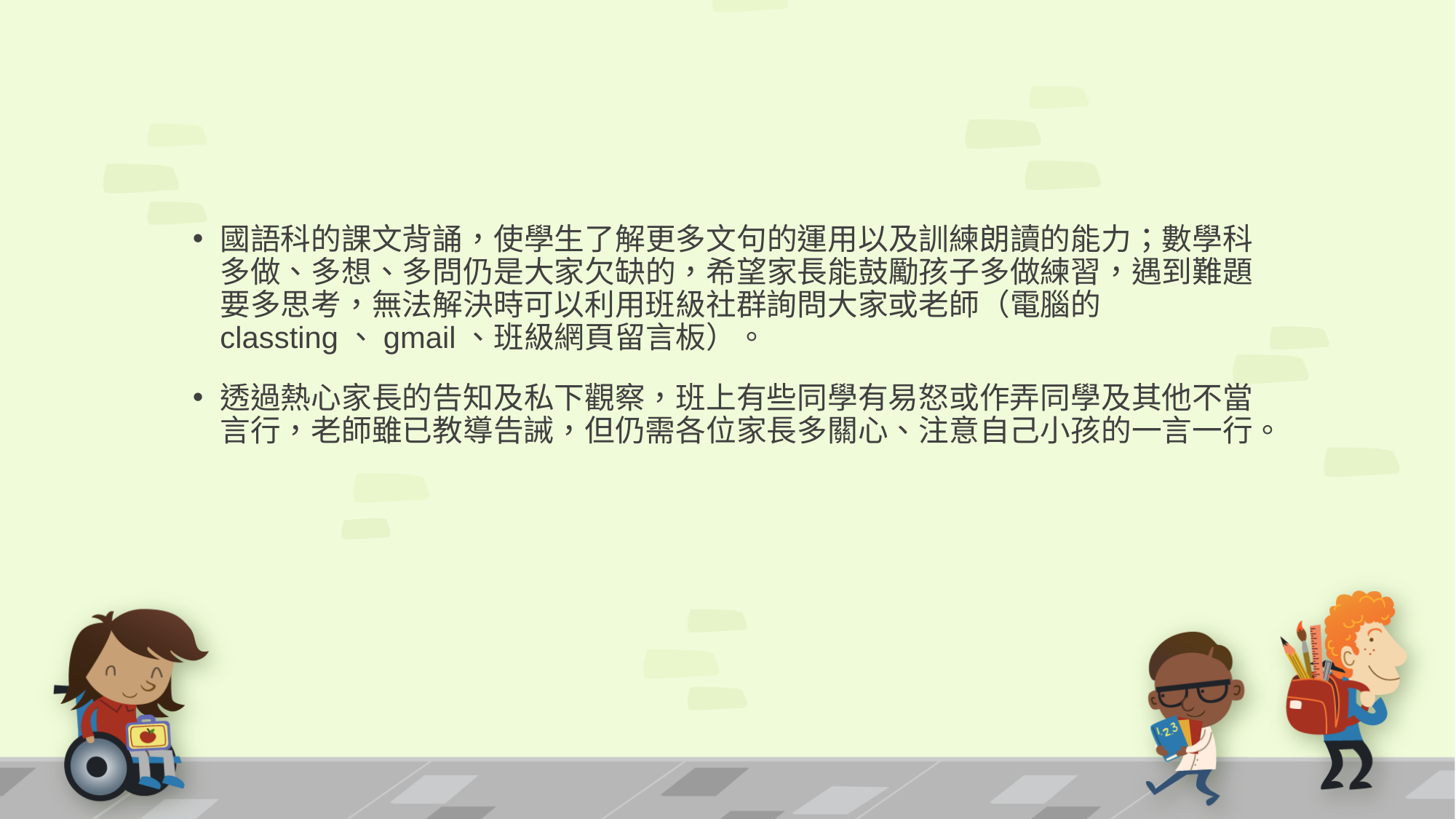

#
國語科的課文背誦，使學生了解更多文句的運用以及訓練朗讀的能力；數學科多做、多想、多問仍是大家欠缺的，希望家長能鼓勵孩子多做練習，遇到難題要多思考，無法解決時可以利用班級社群詢問大家或老師（電腦的classting、gmail、班級網頁留言板）。
透過熱心家長的告知及私下觀察，班上有些同學有易怒或作弄同學及其他不當言行，老師雖已教導告誡，但仍需各位家長多關心、注意自己小孩的一言一行。